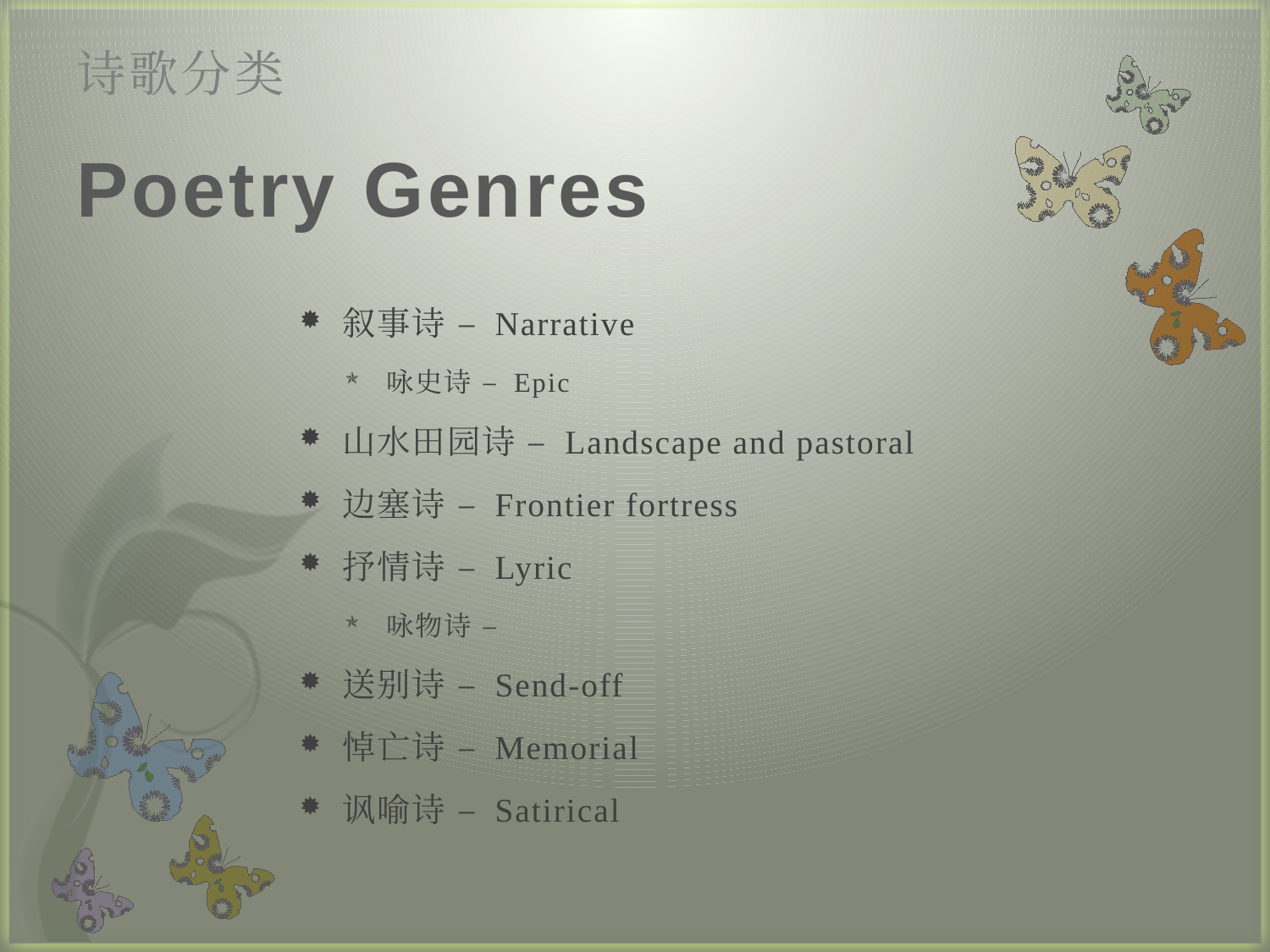

# 诗歌分类 Poetry Genres
叙事诗 – Narrative
咏史诗 – Epic
山水田园诗 – Landscape and pastoral
边塞诗 – Frontier fortress
抒情诗 – Lyric
咏物诗 –
送别诗 – Send-off
悼亡诗 – Memorial
讽喻诗 – Satirical